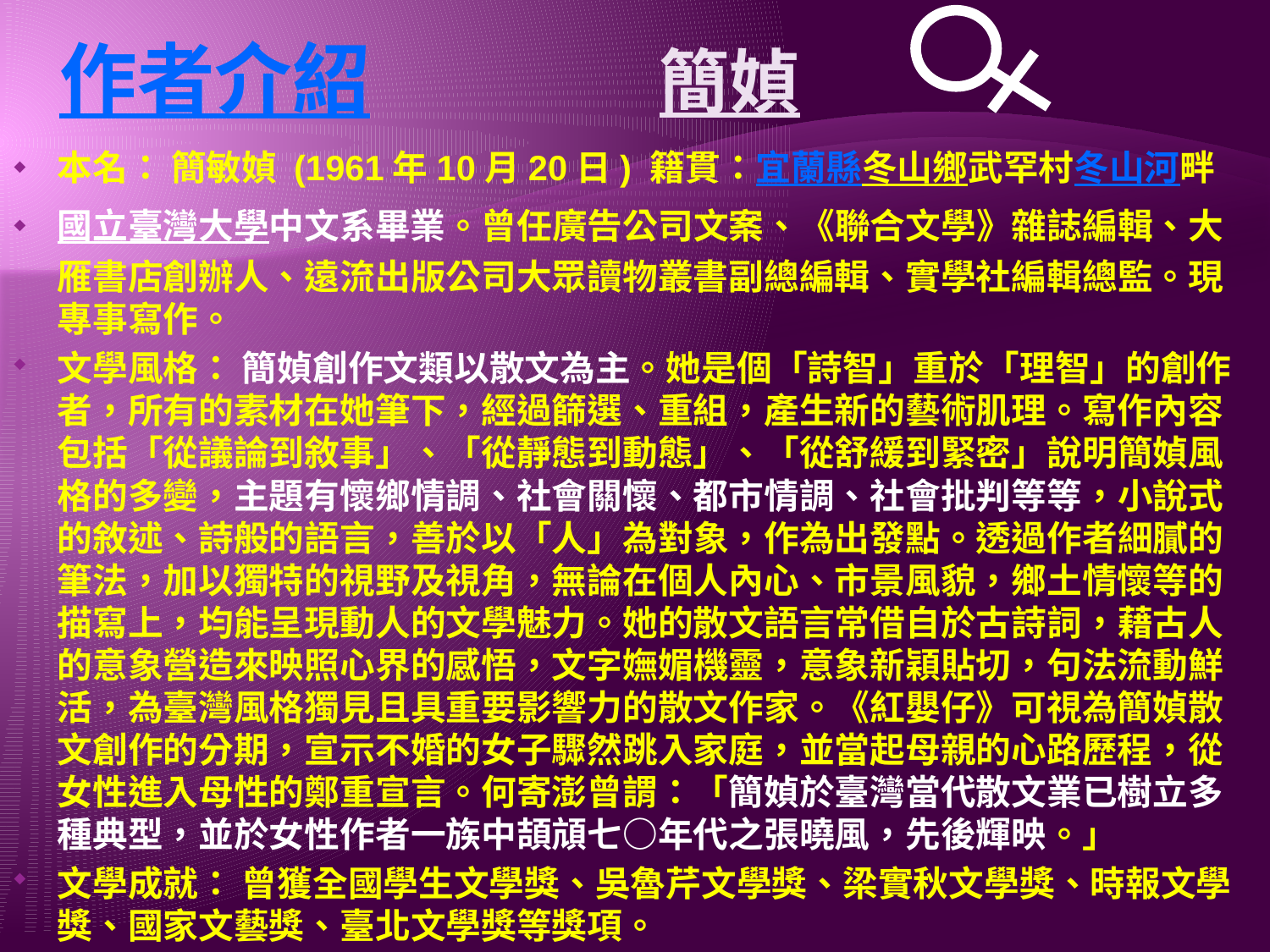

# 作者介紹               簡媜

本名： 簡敏媜 (1961年10月20日) 籍貫：宜蘭縣冬山鄉武罕村冬山河畔
國立臺灣大學中文系畢業。曾任廣告公司文案、《聯合文學》雜誌編輯、大雁書店創辦人、遠流出版公司大眾讀物叢書副總編輯、實學社編輯總監。現專事寫作。
文學風格： 簡媜創作文類以散文為主。她是個「詩智」重於「理智」的創作者，所有的素材在她筆下，經過篩選、重組，產生新的藝術肌理。寫作內容包括「從議論到敘事」、「從靜態到動態」、「從舒緩到緊密」說明簡媜風格的多變，主題有懷鄉情調、社會關懷、都市情調、社會批判等等，小說式的敘述、詩般的語言，善於以「人」為對象，作為出發點。透過作者細膩的筆法，加以獨特的視野及視角，無論在個人內心、市景風貌，鄉土情懷等的描寫上，均能呈現動人的文學魅力。她的散文語言常借自於古詩詞，藉古人的意象營造來映照心界的感悟，文字嫵媚機靈，意象新穎貼切，句法流動鮮活，為臺灣風格獨見且具重要影響力的散文作家。《紅嬰仔》可視為簡媜散文創作的分期，宣示不婚的女子驟然跳入家庭，並當起母親的心路歷程，從女性進入母性的鄭重宣言。何寄澎曾謂：「簡媜於臺灣當代散文業已樹立多種典型，並於女性作者一族中頡頏七○年代之張曉風，先後輝映。」
文學成就： 曾獲全國學生文學獎、吳魯芹文學獎、梁實秋文學獎、時報文學獎、國家文藝獎、臺北文學獎等獎項。